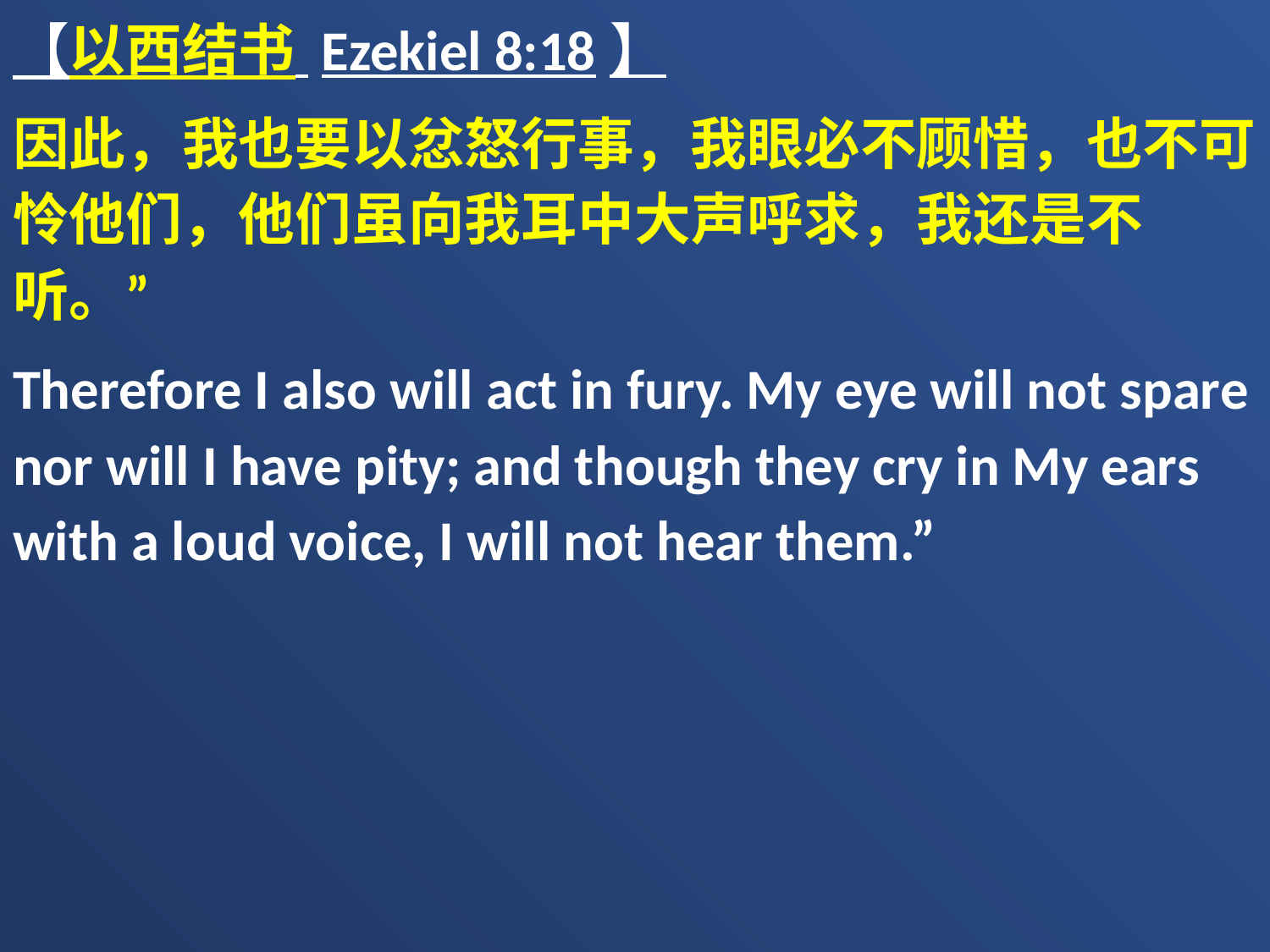

【以西结书 Ezekiel 8:18】
因此，我也要以忿怒行事，我眼必不顾惜，也不可怜他们，他们虽向我耳中大声呼求，我还是不听。”
Therefore I also will act in fury. My eye will not spare nor will I have pity; and though they cry in My ears with a loud voice, I will not hear them.”